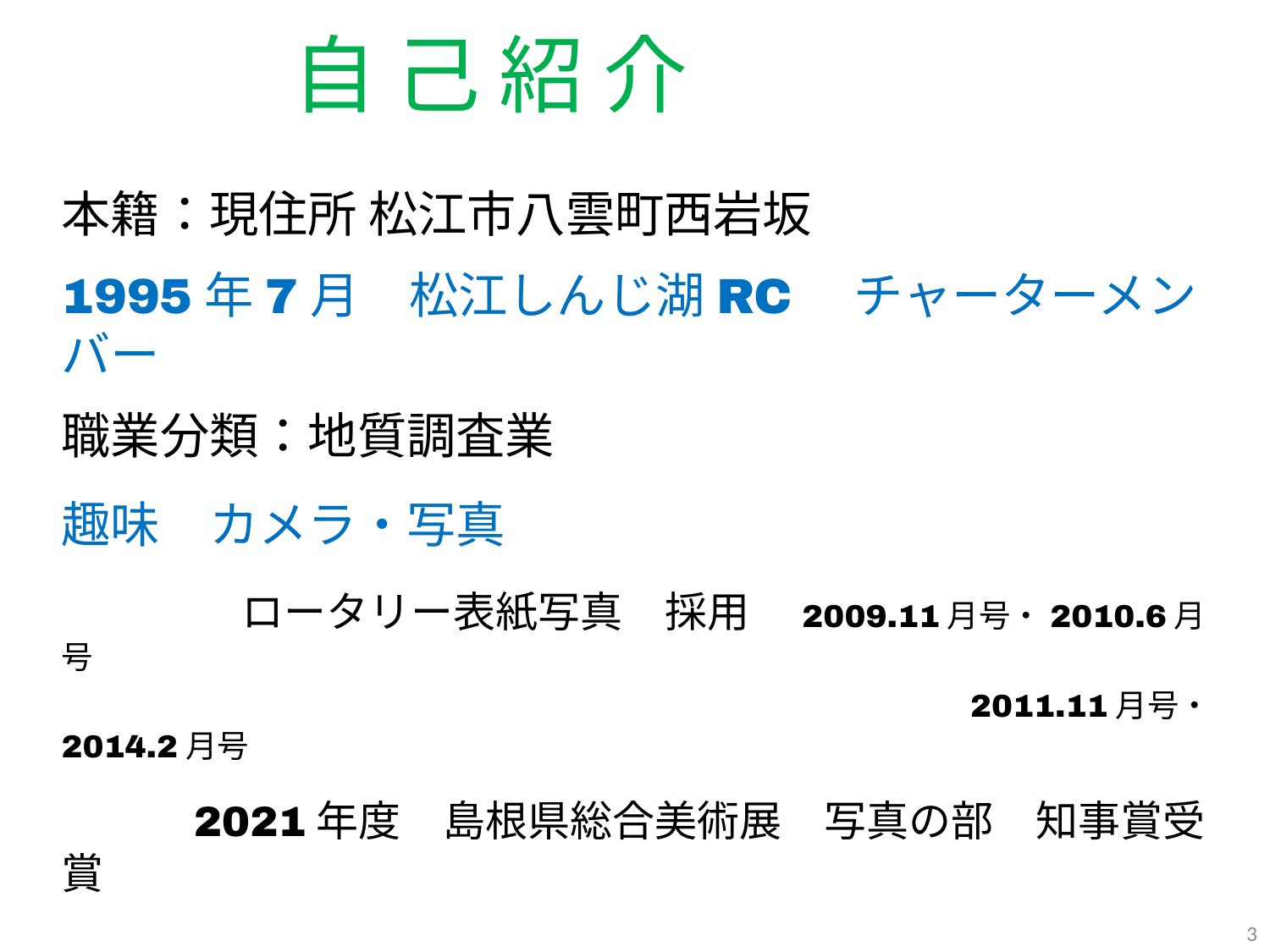

自 己 紹 介

本籍：現住所 松江市八雲町西岩坂

1995年7月　松江しんじ湖RC　チャーターメンバー

職業分類：地質調査業

趣味　カメラ・写真

　　　　 ロータリー表紙写真　採用　2009.11月号・2010.6月号
　　　　　　　　　　　　　　　　　　　　　 2011.11月号・2014.2月号

        2021年度　島根県総合美術展　写真の部　知事賞受賞

島根大学生物資源科学部同窓会副会長

3